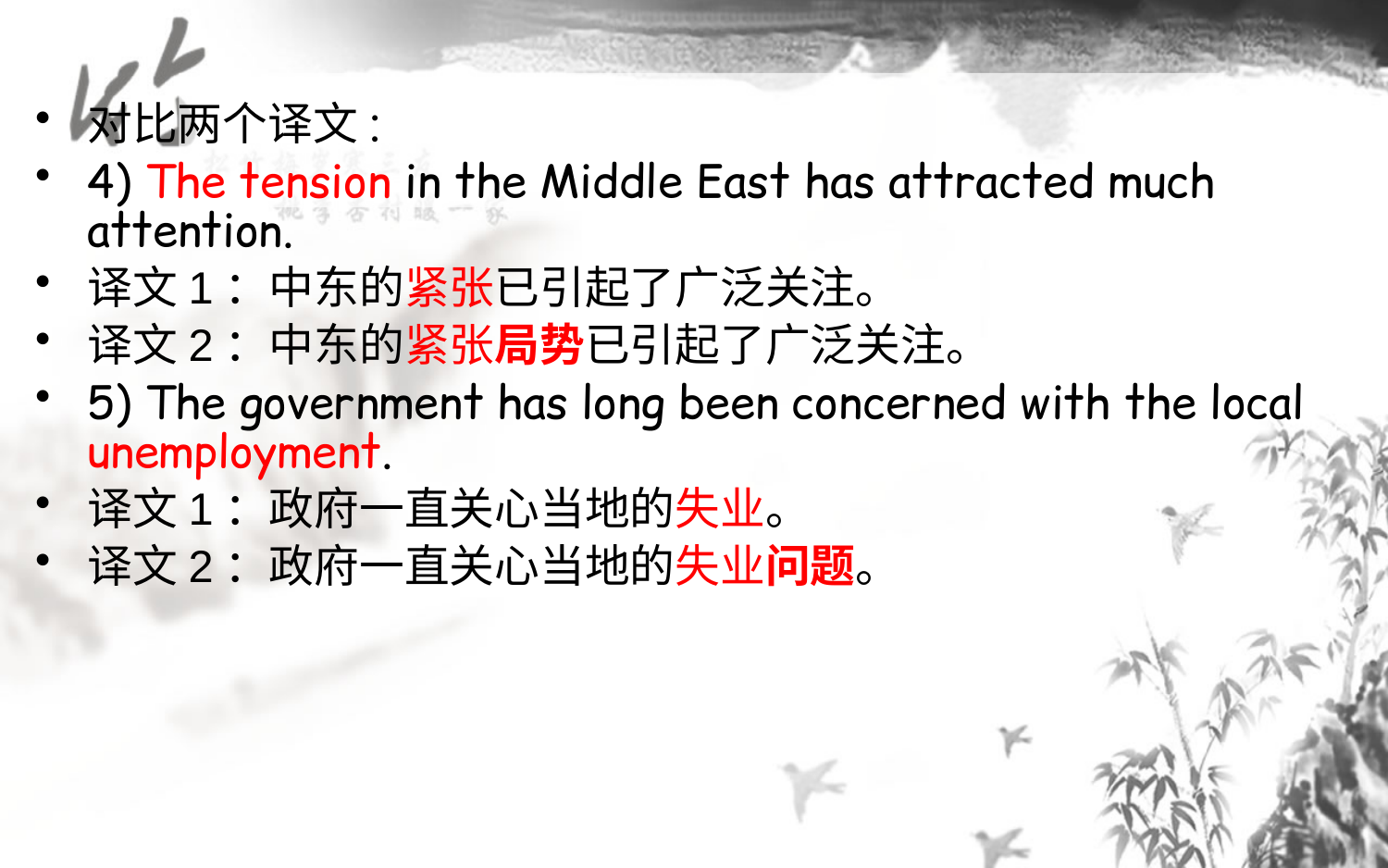

对比两个译文:
4) The tension in the Middle East has attracted much attention.
译文1：中东的紧张已引起了广泛关注。
译文2：中东的紧张局势已引起了广泛关注。
5) The government has long been concerned with the local unemployment.
译文1：政府一直关心当地的失业。
译文2：政府一直关心当地的失业问题。